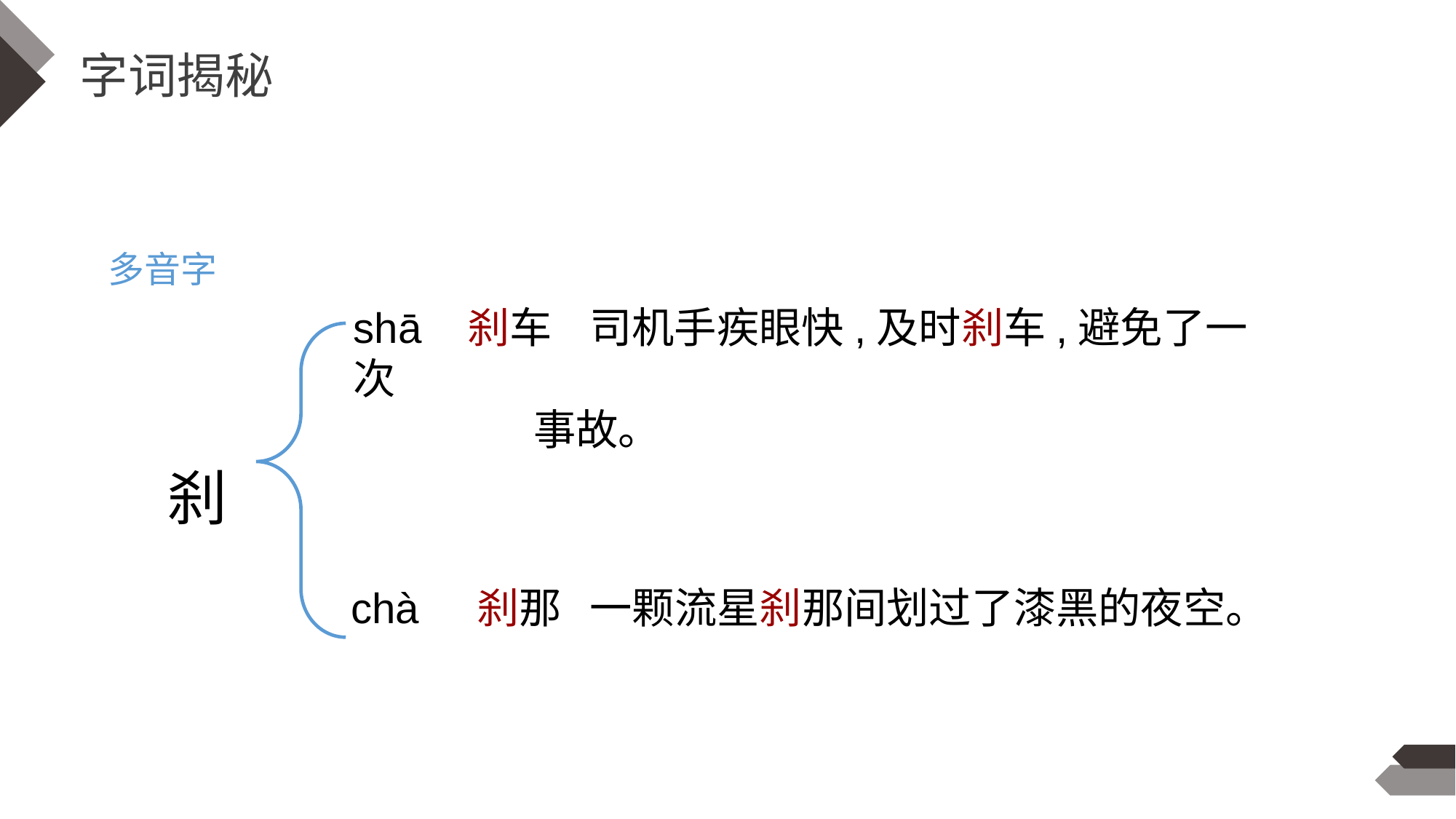

字词揭秘
多音字
shā   刹车    司机手疾眼快,及时刹车,避免了一次
                  事故。

刹
chà    刹那   一颗流星刹那间划过了漆黑的夜空。